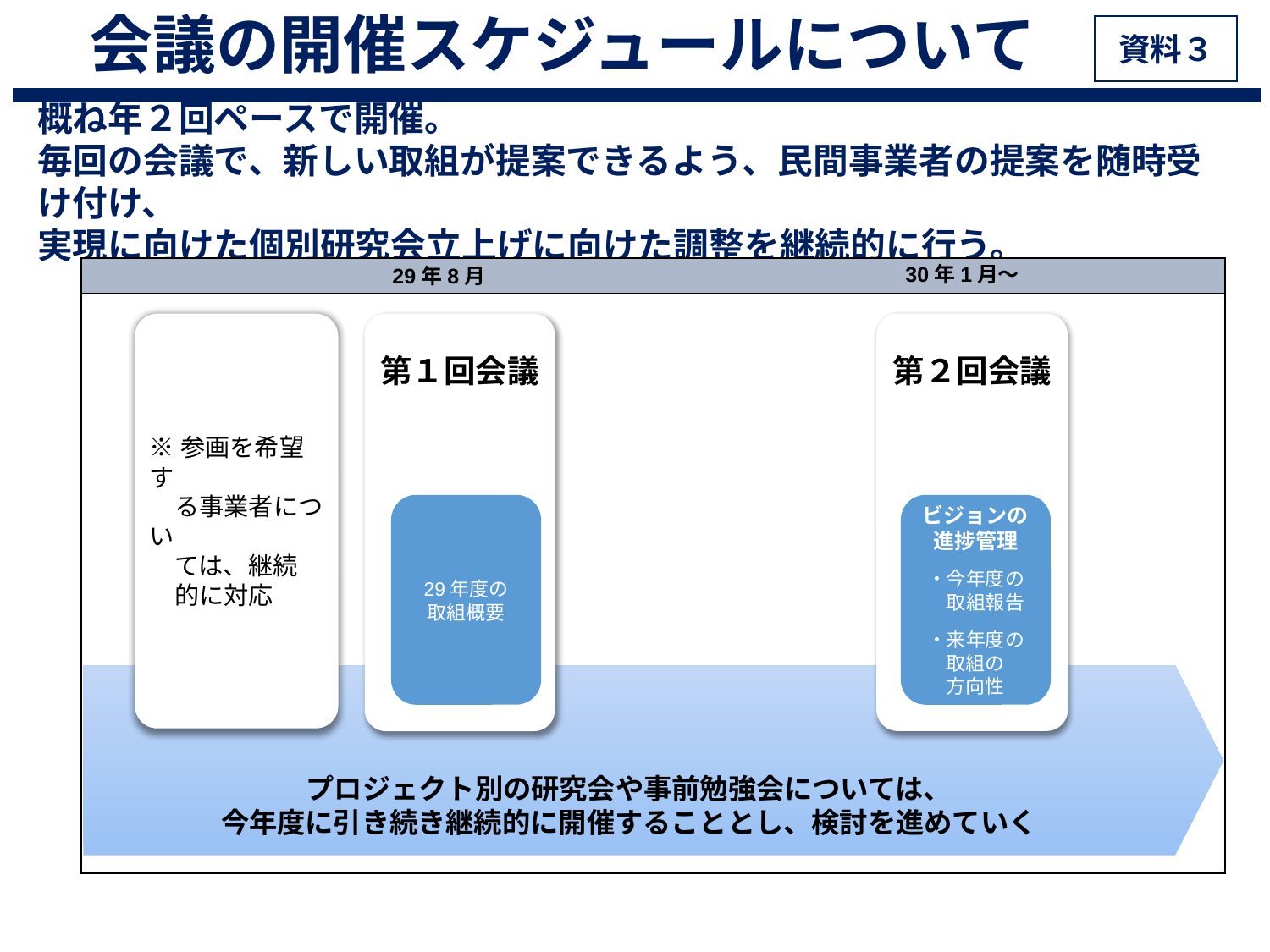

会議の開催スケジュールについて
資料３
概ね年２回ペースで開催。
毎回の会議で、新しい取組が提案できるよう、民間事業者の提案を随時受け付け、
実現に向けた個別研究会立上げに向けた調整を継続的に行う。
30年1月～
29年8月
第１回会議

第２回会議

※参画を希望す
　る事業者につい
　ては、継続
　的に対応

29年度の
取組概要

ビジョンの
進捗管理

・今年度の
　取組報告

・来年度の
取組の
方向性
|  |
| --- |
|  |

プロジェクト別の研究会や事前勉強会については、
今年度に引き続き継続的に開催することとし、検討を進めていく